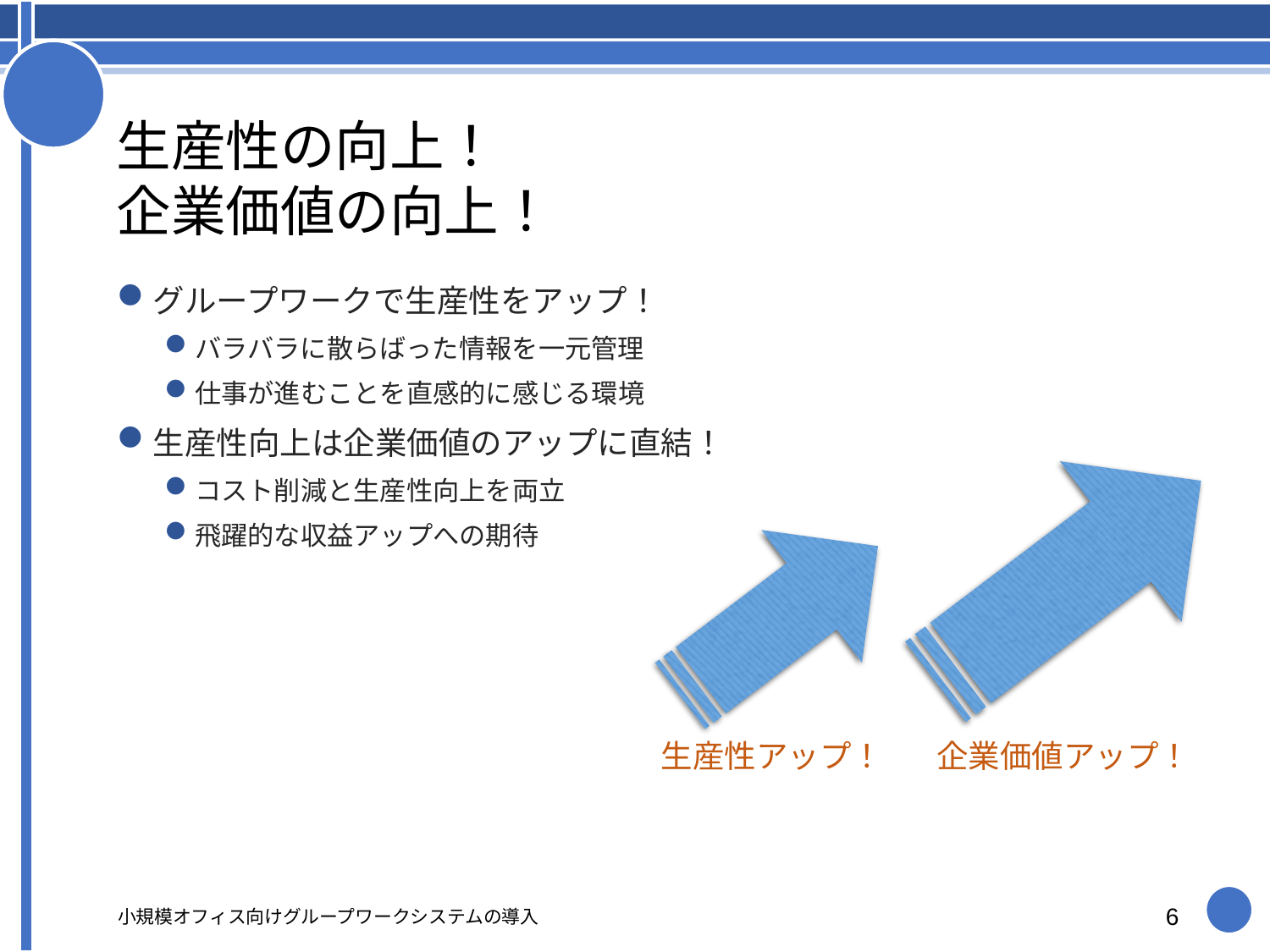

# 生産性の向上！ 企業価値の向上！
グループワークで生産性をアップ！
バラバラに散らばった情報を一元管理
仕事が進むことを直感的に感じる環境
生産性向上は企業価値のアップに直結！
コスト削減と生産性向上を両立
飛躍的な収益アップへの期待

生産性アップ！
企業価値アップ！
小規模オフィス向けグループワークシステムの導入
6